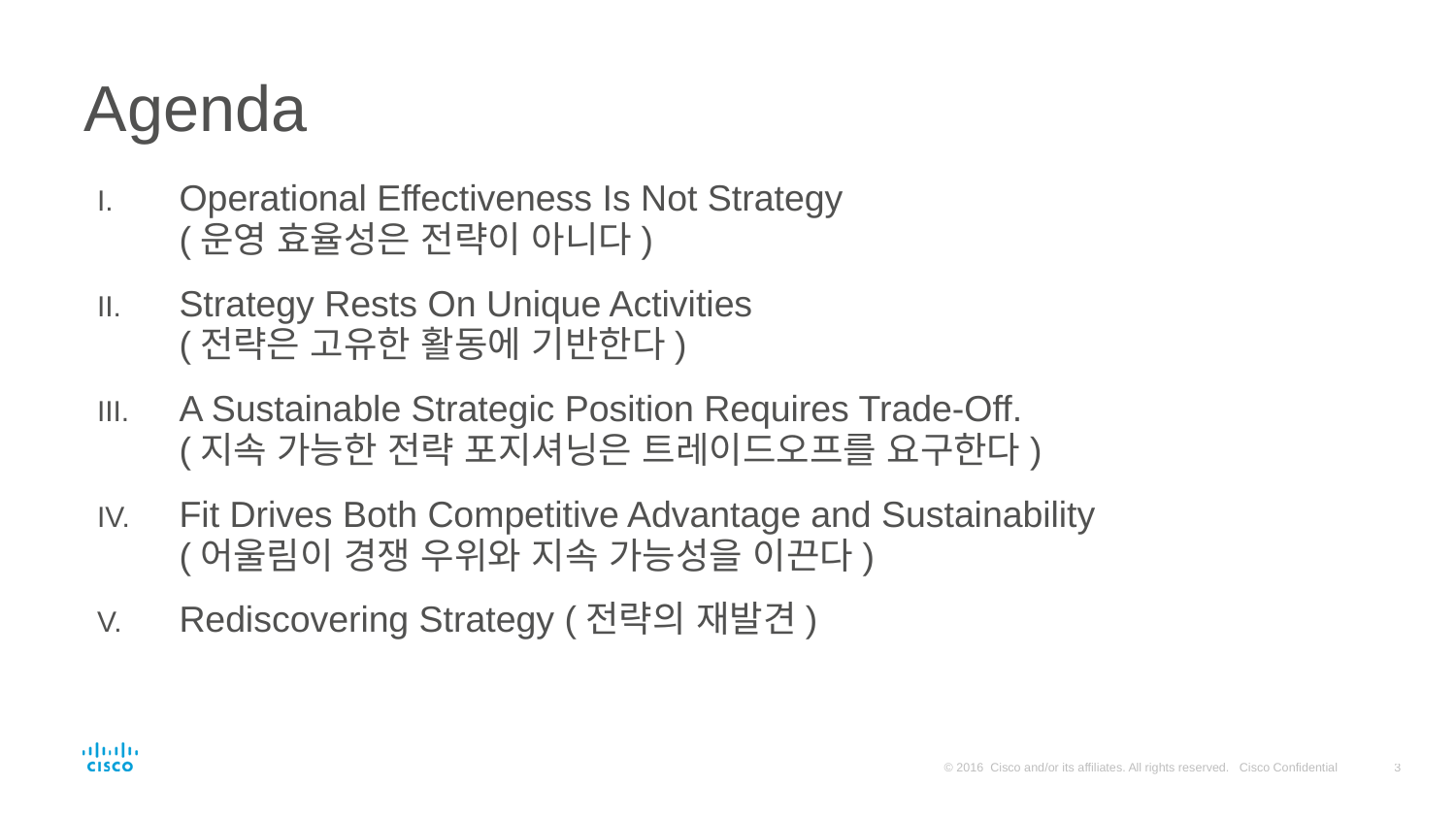

# Agenda
Operational Effectiveness Is Not Strategy
(운영 효율성은 전략이 아니다)
Strategy Rests On Unique Activities
(전략은 고유한 활동에 기반한다)
A Sustainable Strategic Position Requires Trade-Off.
(지속 가능한 전략 포지셔닝은 트레이드오프를 요구한다)
Fit Drives Both Competitive Advantage and Sustainability
(어울림이 경쟁 우위와 지속 가능성을 이끈다)
Rediscovering Strategy (전략의 재발견)